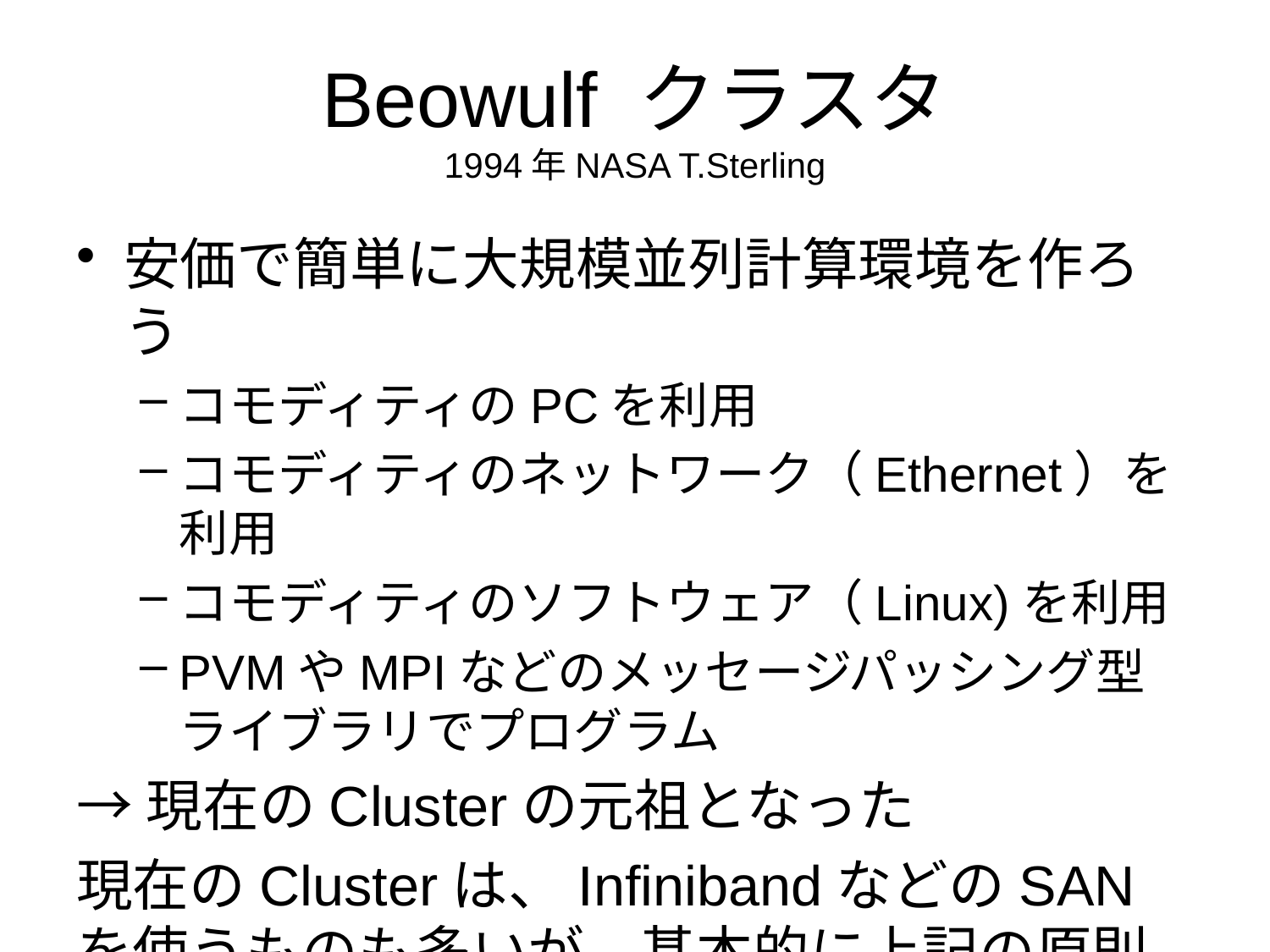

# Beowulf クラスタ 1994年NASA T.Sterling
安価で簡単に大規模並列計算環境を作ろう
コモディティのPCを利用
コモディティのネットワーク（Ethernet）を利用
コモディティのソフトウェア（Linux)を利用
PVMやMPIなどのメッセージパッシング型ライブラリでプログラム
→現在のClusterの元祖となった
現在のClusterは、InfinibandなどのSANを使うものも多いが、基本的に上記の原則を守っている